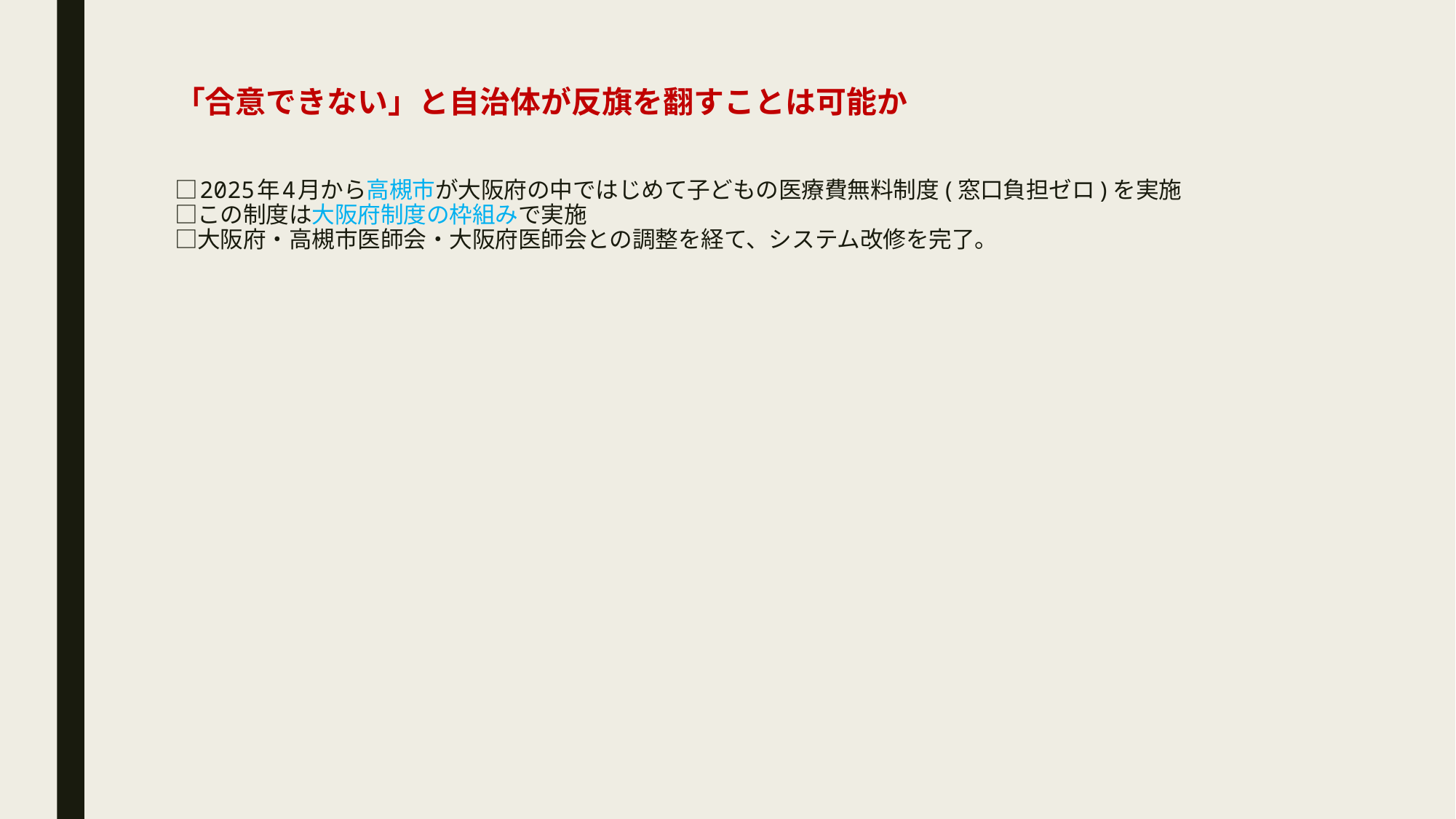

# 「合意できない」と自治体が反旗を翻すことは可能か □2025年4月から高槻市が大阪府の中ではじめて子どもの医療費無料制度(窓口負担ゼロ)を実施 □この制度は大阪府制度の枠組みで実施 □大阪府・高槻市医師会・大阪府医師会との調整を経て、システム改修を完了。